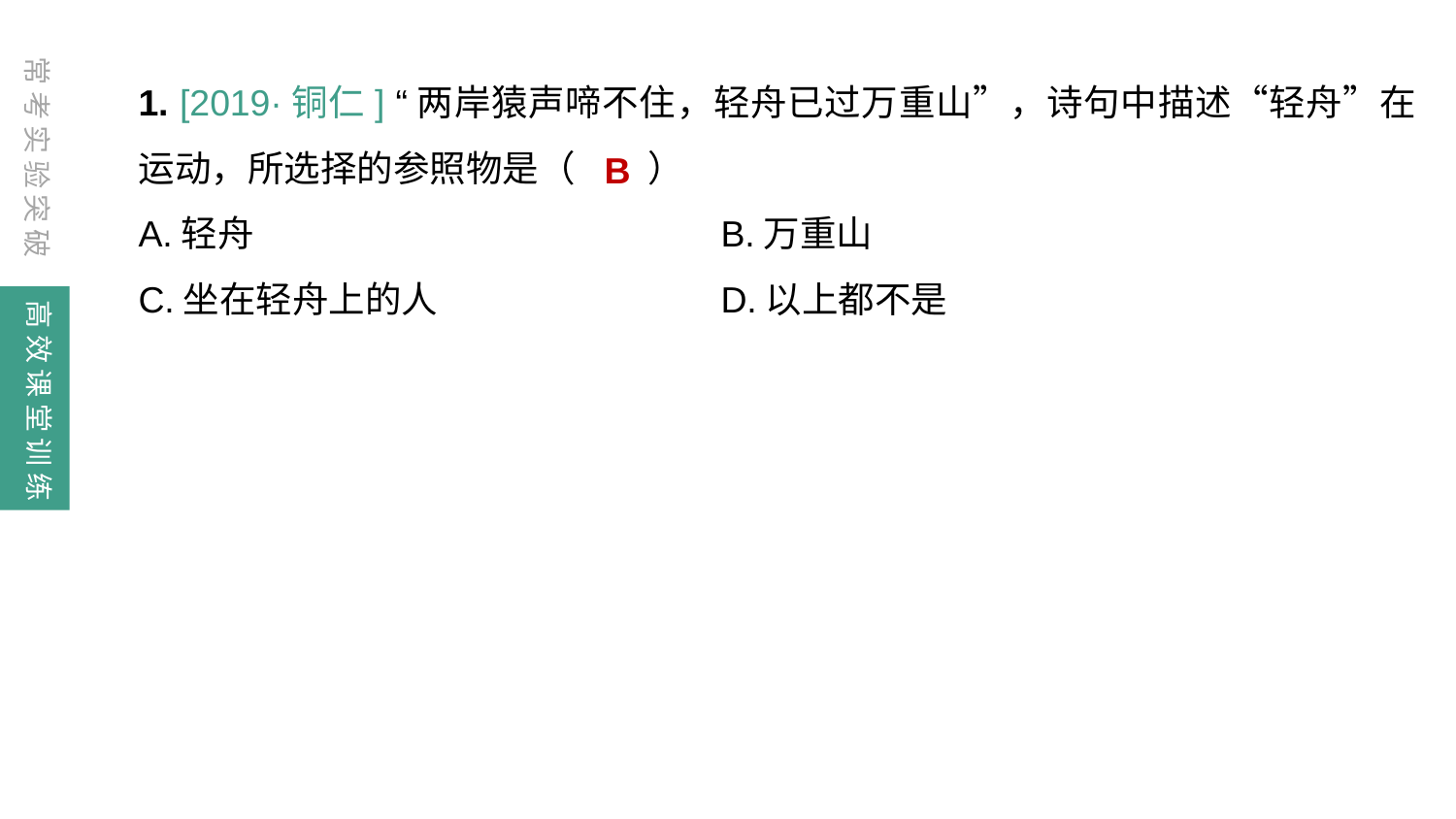

常考实验突破
1. [2019·铜仁] “两岸猿声啼不住，轻舟已过万重山”，诗句中描述“轻舟”在运动，所选择的参照物是（　　）
A.轻舟				B.万重山
C.坐在轻舟上的人		D.以上都不是
B

高效课堂训练